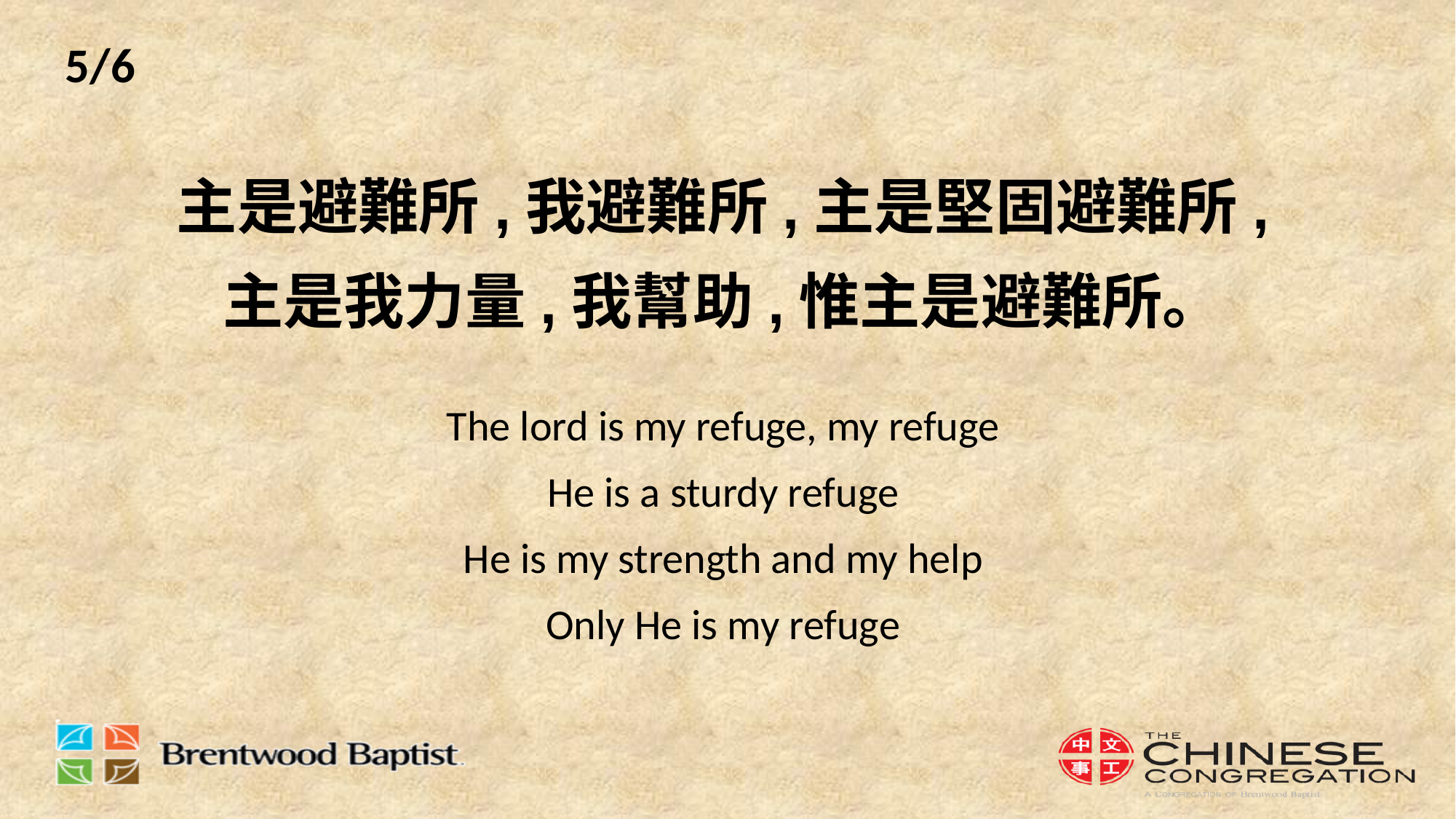

5/6
# 主是避難所,我避難所,主是堅固避難所, 主是我力量,我幫助,惟主是避難所。 The lord is my refuge, my refuge He is a sturdy refuge He is my strength and my help Only He is my refuge